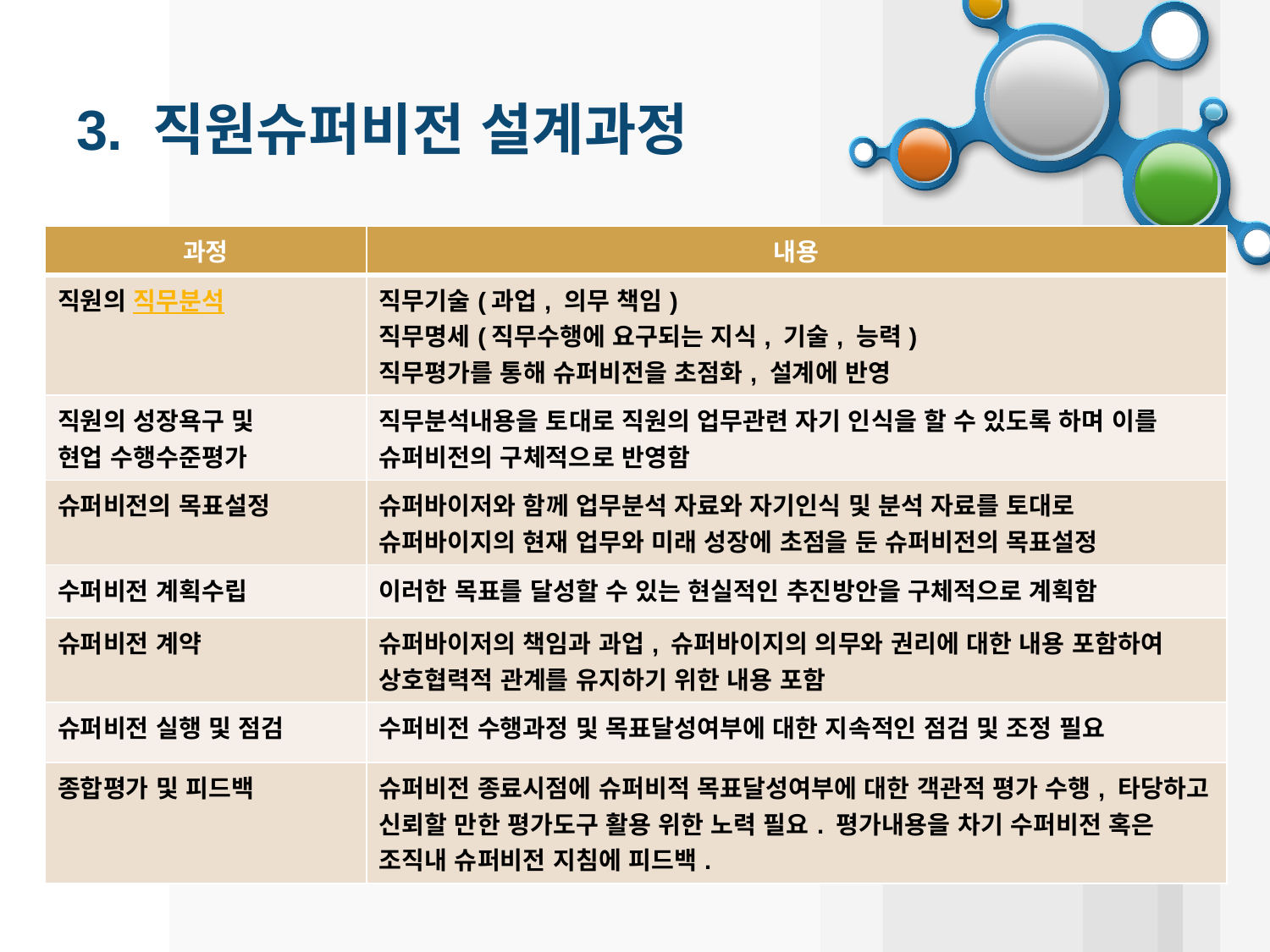

3. 직원슈퍼비전 설계과정
| 과정 | 내용 |
| --- | --- |
| 직원의 직무분석 | 직무기술(과업, 의무 책임) 직무명세(직무수행에 요구되는 지식, 기술, 능력) 직무평가를 통해 슈퍼비전을 초점화, 설계에 반영 |
| 직원의 성장욕구 및 현업 수행수준평가 | 직무분석내용을 토대로 직원의 업무관련 자기 인식을 할 수 있도록 하며 이를 슈퍼비전의 구체적으로 반영함 |
| 슈퍼비전의 목표설정 | 슈퍼바이저와 함께 업무분석 자료와 자기인식 및 분석 자료를 토대로 슈퍼바이지의 현재 업무와 미래 성장에 초점을 둔 슈퍼비전의 목표설정 |
| 수퍼비전 계획수립 | 이러한 목표를 달성할 수 있는 현실적인 추진방안을 구체적으로 계획함 |
| 슈퍼비전 계약 | 슈퍼바이저의 책임과 과업, 슈퍼바이지의 의무와 권리에 대한 내용 포함하여 상호협력적 관계를 유지하기 위한 내용 포함 |
| 슈퍼비전 실행 및 점검 | 수퍼비전 수행과정 및 목표달성여부에 대한 지속적인 점검 및 조정 필요 |
| 종합평가 및 피드백 | 슈퍼비전 종료시점에 슈퍼비적 목표달성여부에 대한 객관적 평가 수행, 타당하고 신뢰할 만한 평가도구 활용 위한 노력 필요. 평가내용을 차기 수퍼비전 혹은 조직내 슈퍼비전 지침에 피드백. |